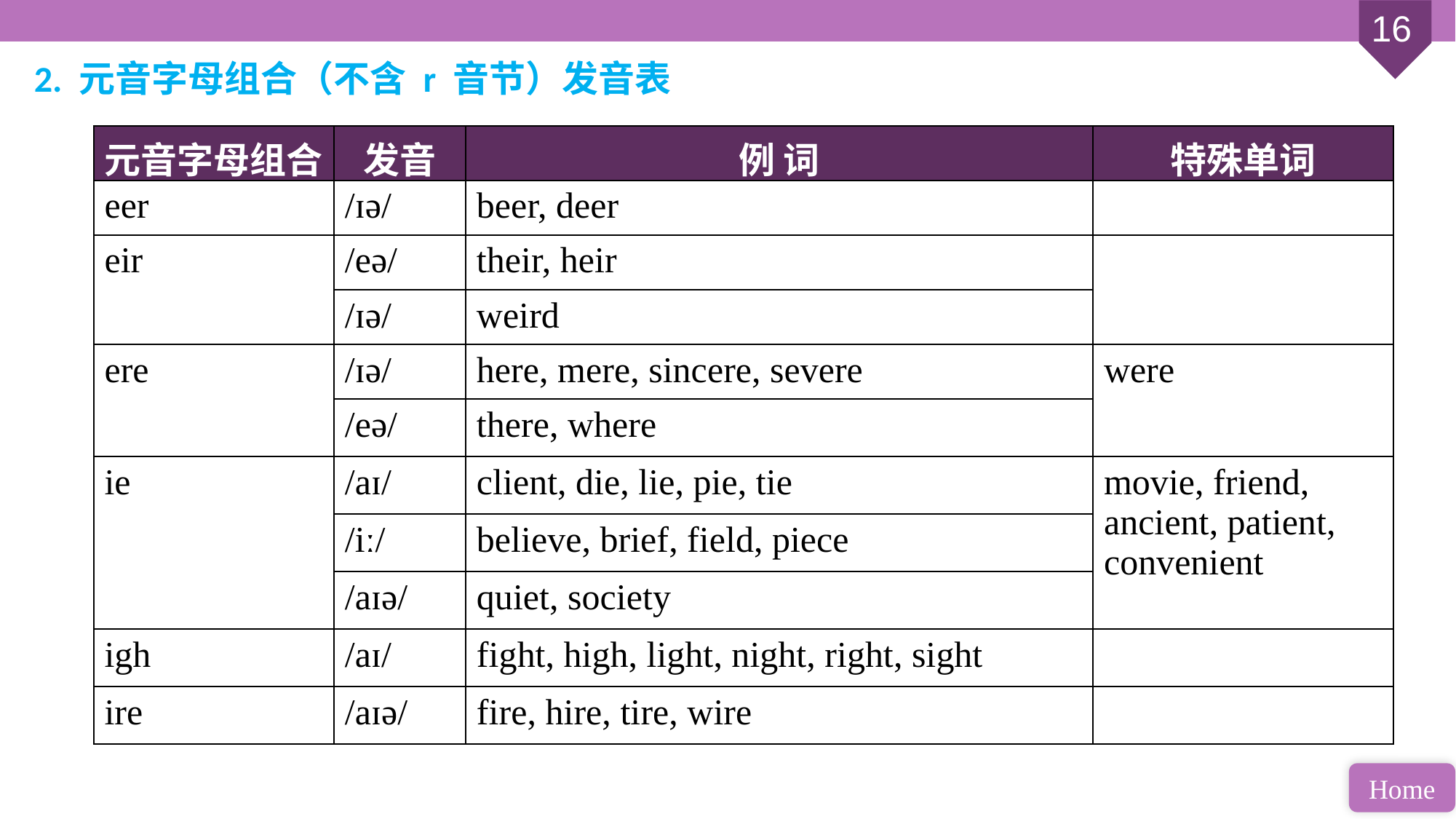

2. 元音字母组合（不含 r 音节）发音表
| 元音字母组合 | 发音 | 例 词 | 特殊单词 |
| --- | --- | --- | --- |
| eer | /ɪə/ | beer, deer |  |
| eir | /eə/ | their, heir |  |
|  | /ɪə/ | weird |  |
| ere | /ɪə/ | here, mere, sincere, severe | were |
|  | /eə/ | there, where |  |
| ie | /aɪ/ | client, die, lie, pie, tie | movie, friend, ancient, patient, convenient |
|  | /iː/ | believe, brief, field, piece |  |
|  | /aɪə/ | quiet, society |  |
| igh | /aɪ/ | fight, high, light, night, right, sight |  |
| ire | /aɪə/ | fire, hire, tire, wire |  |